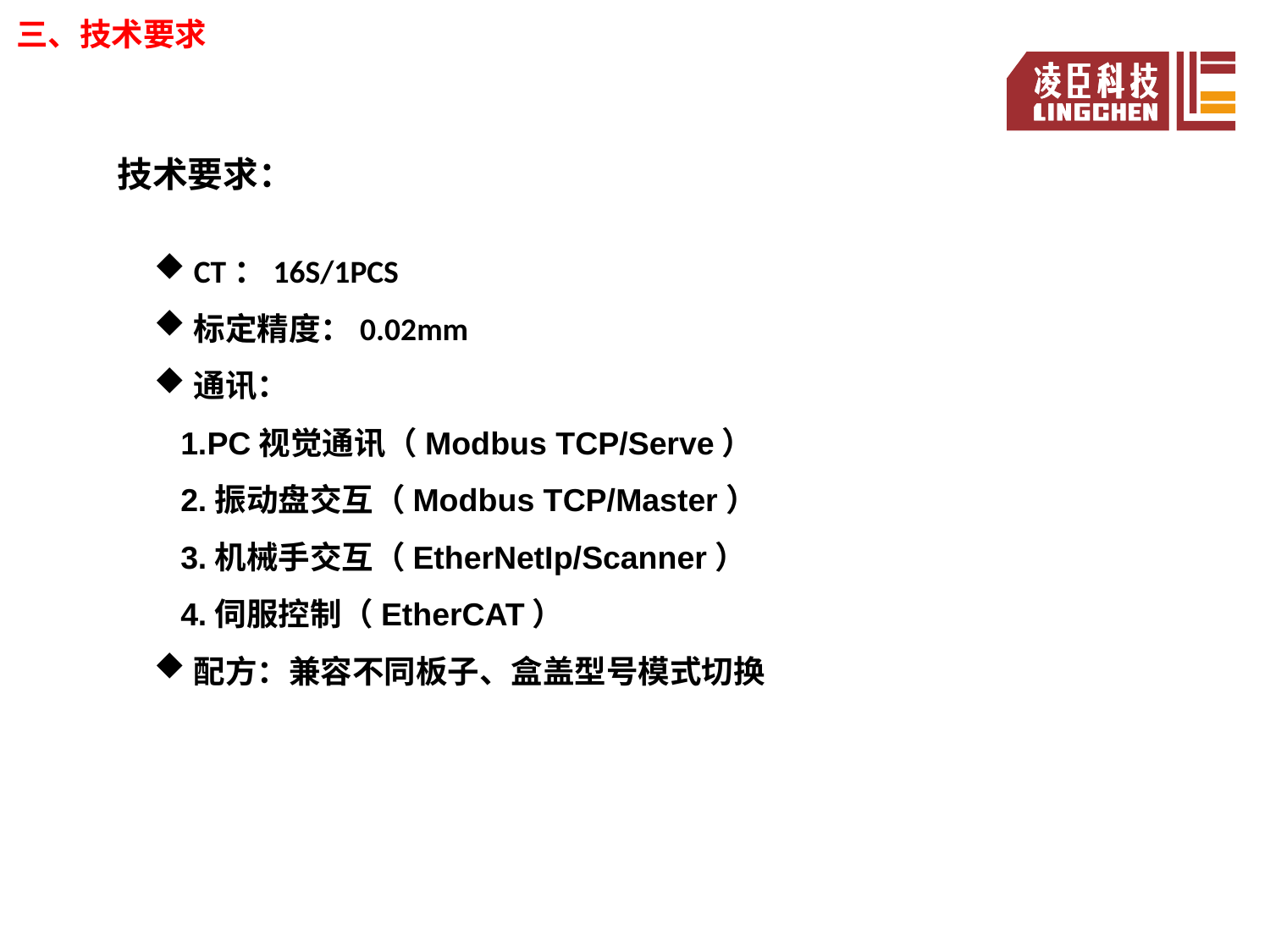

三、技术要求
技术要求：
CT：16S/1PCS
标定精度：0.02mm
通讯：
   1.PC视觉通讯（Modbus TCP/Serve）
   2.振动盘交互（Modbus TCP/Master）
   3.机械手交互（EtherNetIp/Scanner）
   4.伺服控制（EtherCAT）
配方：兼容不同板子、盒盖型号模式切换